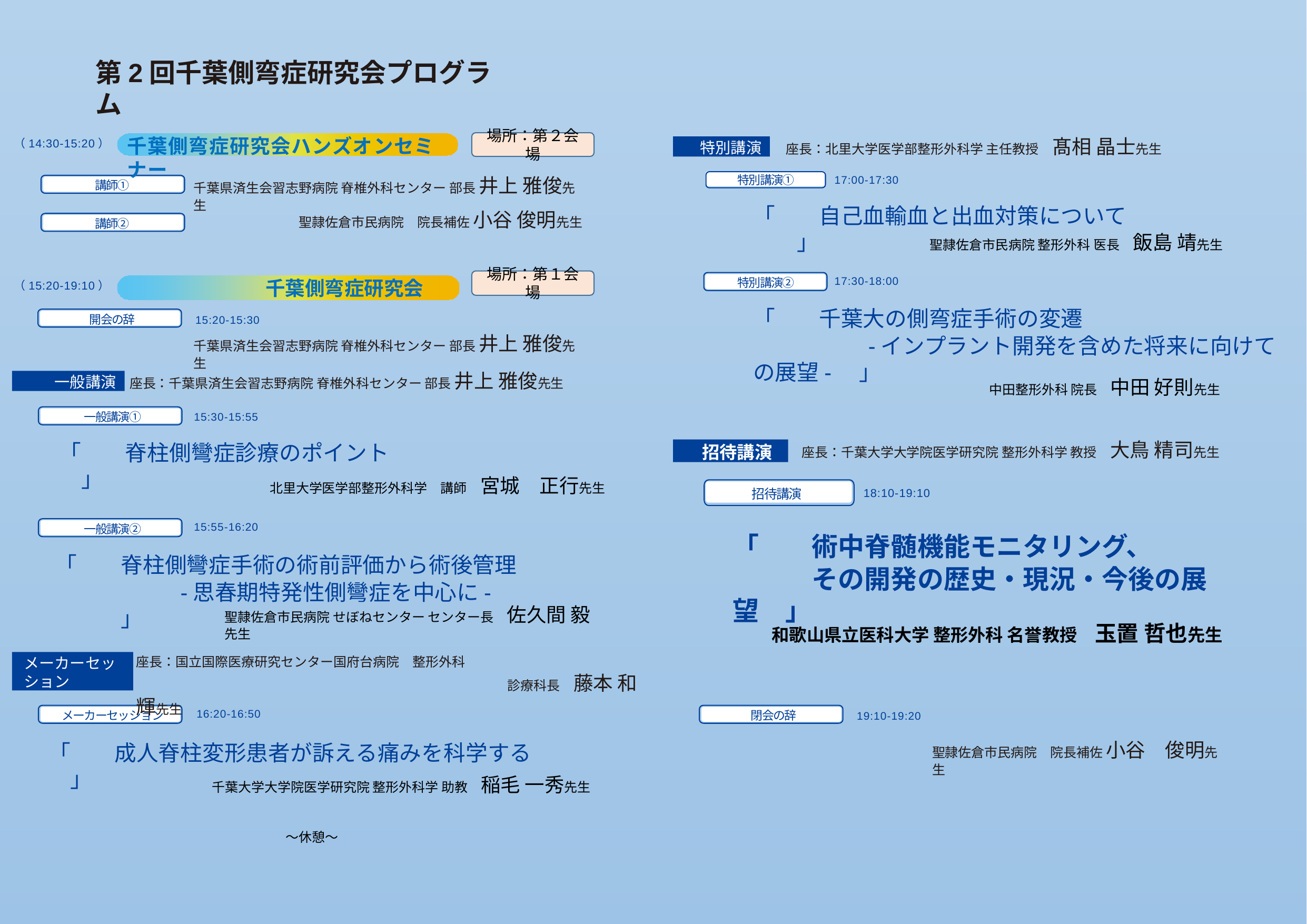

第2回千葉側弯症研究会プログラム
千葉側弯症研究会ハンズオンセミナー
場所：第２会場
座長：北里大学医学部整形外科学 主任教授　髙相 晶士先生

（14:30-15:20）
　特別講演

特別講演①

17:00-17:30
千葉県済生会習志野病院 脊椎外科センター 部長 井上 雅俊先生

講師①
「　　自己血輸血と出血対策について　　」
聖隷佐倉市民病院　院長補佐 小谷 俊明先生

講師②
聖隷佐倉市民病院 整形外科 医長　飯島 靖先生
場所：第１会場

17:30-18:00

特別講演②
　　　　　　　千葉側弯症研究会

（15:20-19:10）
「　　千葉大の側弯症手術の変遷
　　　　　-インプラント開発を含めた将来に向けての展望-　」

開会の辞
15:20-15:30
千葉県済生会習志野病院 脊椎外科センター 部長 井上 雅俊先生
座長：千葉県済生会習志野病院 脊椎外科センター 部長 井上 雅俊先生
　　一般講演
中田整形外科 院長　中田 好則先生

一般講演①
15:30-15:55
座長：千葉大学大学院医学研究院 整形外科学 教授　大鳥 精司先生
「　　脊柱側彎症診療のポイント　　」
　招待講演
北里大学医学部整形外科学　講師　宮城　正行先生

招待講演
18:10-19:10

15:55-16:20

一般講演②
「　　術中脊髄機能モニタリング、
　　　その開発の歴史・現況・今後の展望　」
「　　脊柱側彎症手術の術前評価から術後管理
 　　　　　-思春期特発性側彎症を中心に-　　　　」
聖隷佐倉市民病院 せぼねセンター センター長　佐久間 毅先生
和歌山県立医科大学 整形外科 名誉教授　玉置 哲也先生
メーカーセッション
座長：国立国際医療研究センター国府台病院　整形外科
　　　　　　　　　　　　　　　　　　　　　　　　　　　　 診療科長　藤本 和輝先生

16:20-16:50

メーカーセッション
閉会の辞
19:10-19:20
聖隷佐倉市民病院　院長補佐 小谷　俊明先生
「　　成人脊柱変形患者が訴える痛みを科学する　」
千葉大学大学院医学研究院 整形外科学 助教　稲毛 一秀先生
～休憩～